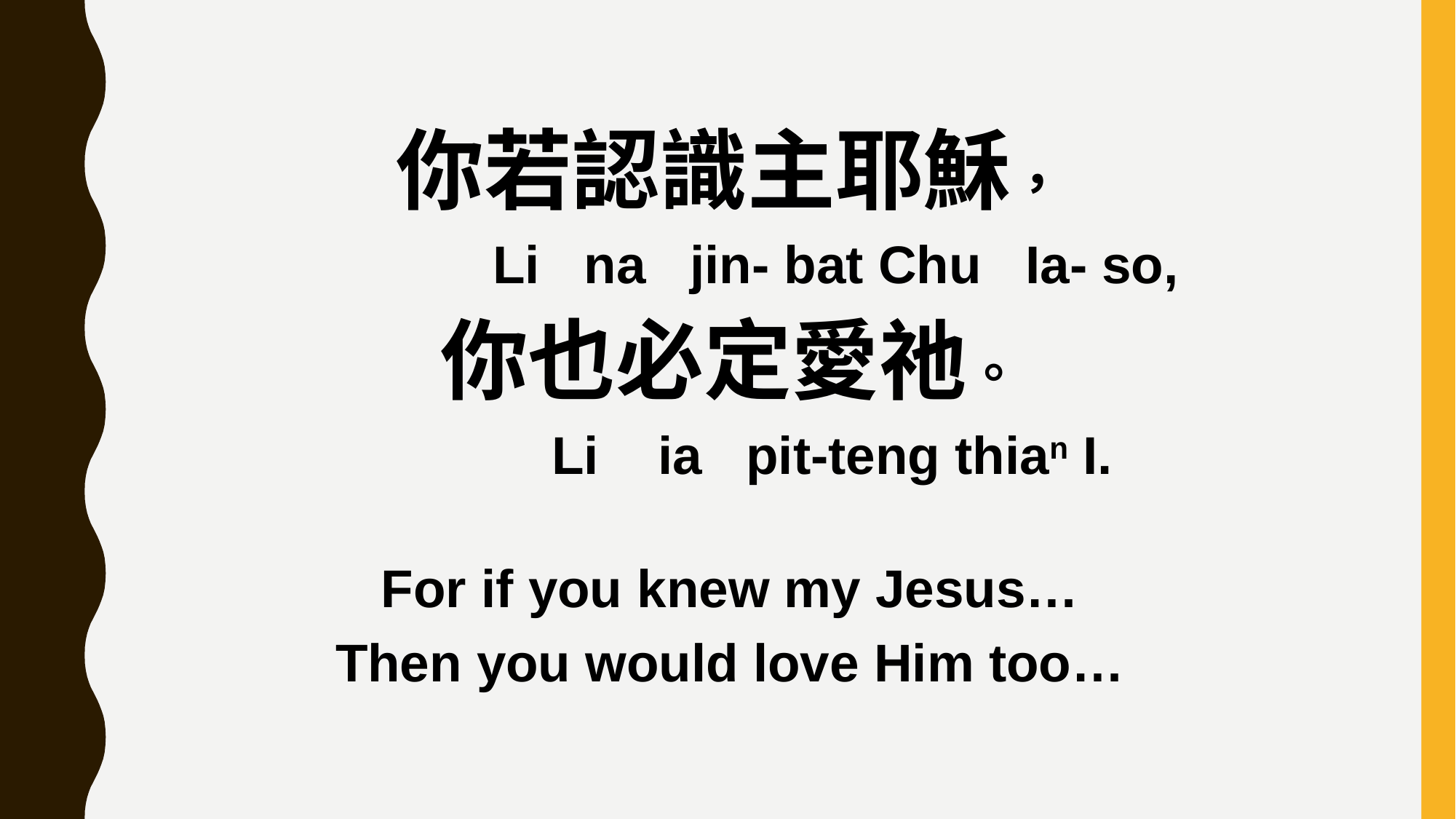

你若認識主耶穌，
                    Li   na   jin- bat Chu   Ia- so,
你也必定愛祂。
                        Li    ia   pit-teng thian I.

For if you knew my Jesus…
Then you would love Him too…